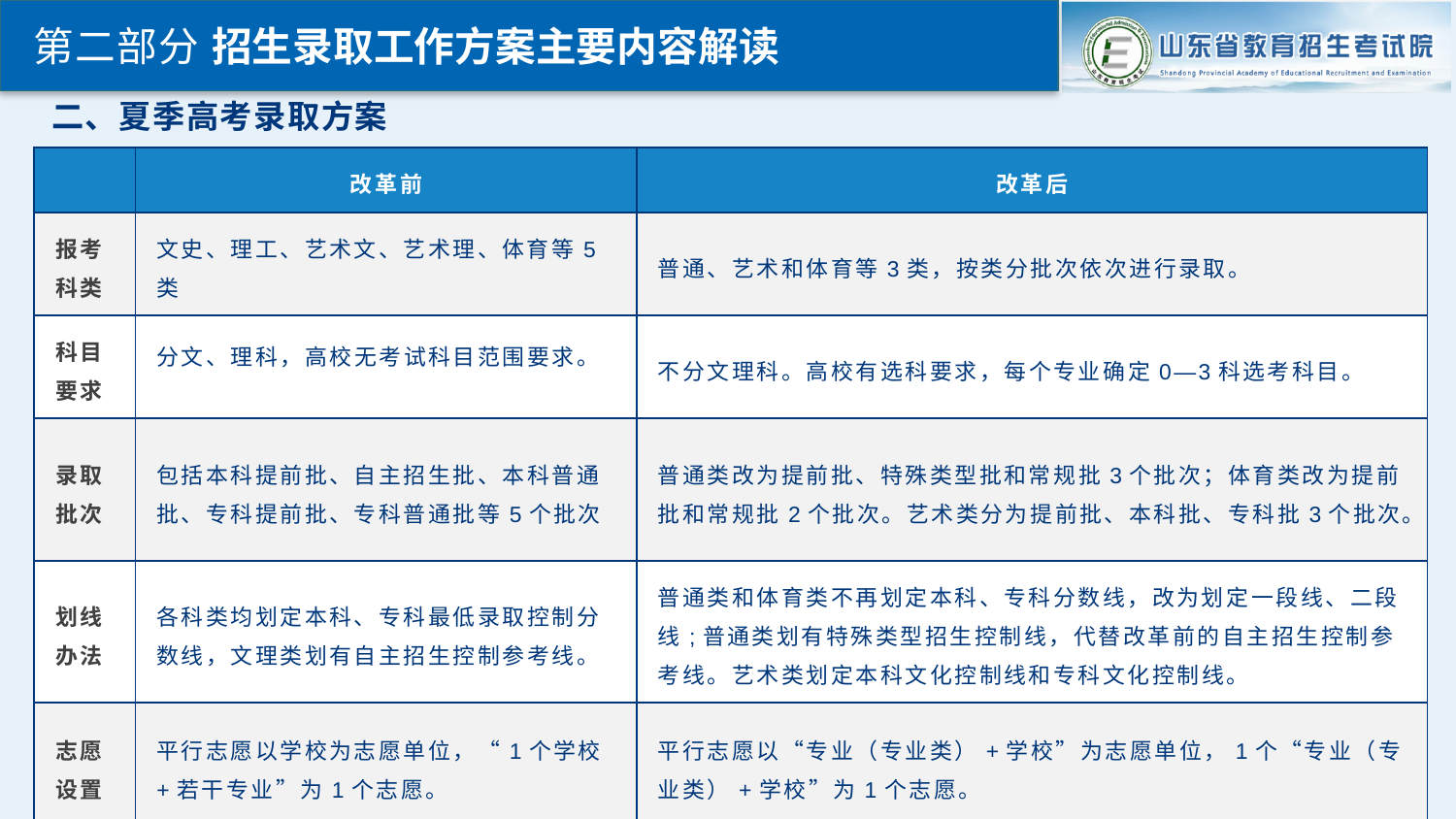

第二部分 招生录取工作方案主要内容解读

二、夏季高考录取方案

|  | 改革前 | 改革后 |
| --- | --- | --- |
| 报考科类 | 文史、理工、艺术文、艺术理、体育等5类 | 普通、艺术和体育等3类，按类分批次依次进行录取。 |
| 科目要求 | 分文、理科，高校无考试科目范围要求。 | 不分文理科。高校有选科要求，每个专业确定0—3科选考科目。 |
| 录取批次 | 包括本科提前批、自主招生批、本科普通批、专科提前批、专科普通批等5个批次 | 普通类改为提前批、特殊类型批和常规批3个批次；体育类改为提前批和常规批2个批次。艺术类分为提前批、本科批、专科批3个批次。 |
| 划线办法 | 各科类均划定本科、专科最低录取控制分数线，文理类划有自主招生控制参考线。 | 普通类和体育类不再划定本科、专科分数线，改为划定一段线、二段线;普通类划有特殊类型招生控制线，代替改革前的自主招生控制参考线。艺术类划定本科文化控制线和专科文化控制线。 |
| 志愿设置 | 平行志愿以学校为志愿单位，“1个学校+若干专业”为1个志愿。 | 平行志愿以“专业（专业类）+学校”为志愿单位，1个“专业（专业类）+学校”为1个志愿。 |